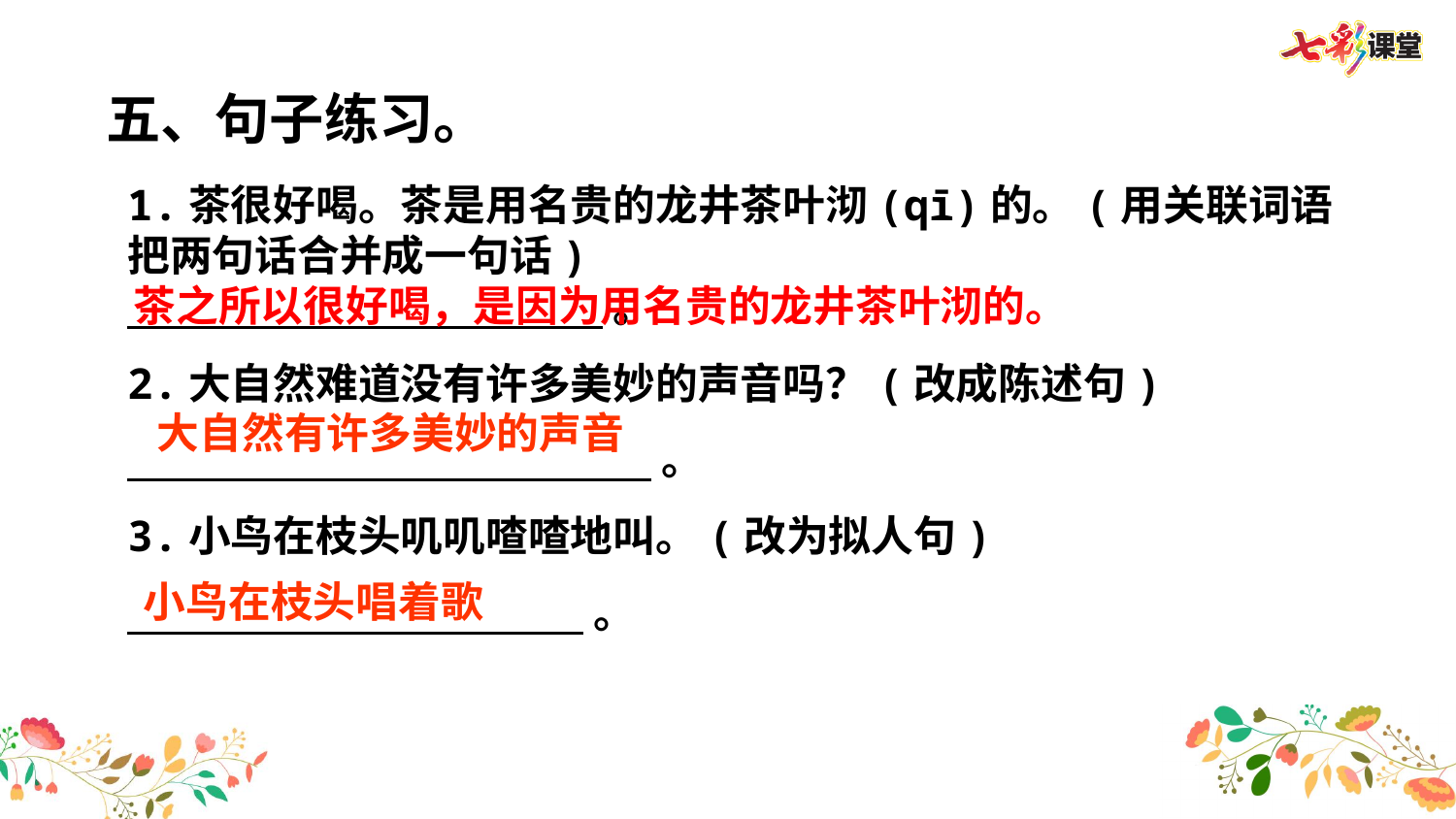

五、句子练习。
1.茶很好喝。茶是用名贵的龙井茶叶沏(qī)的。(用关联词语把两句话合并成一句话)
                                                 。
2.大自然难道没有许多美妙的声音吗？(改成陈述句)
                                                      。
3.小鸟在枝头叽叽喳喳地叫。(改为拟人句)
                                               。
茶之所以很好喝，是因为用名贵的龙井茶叶沏的。
大自然有许多美妙的声音
小鸟在枝头唱着歌